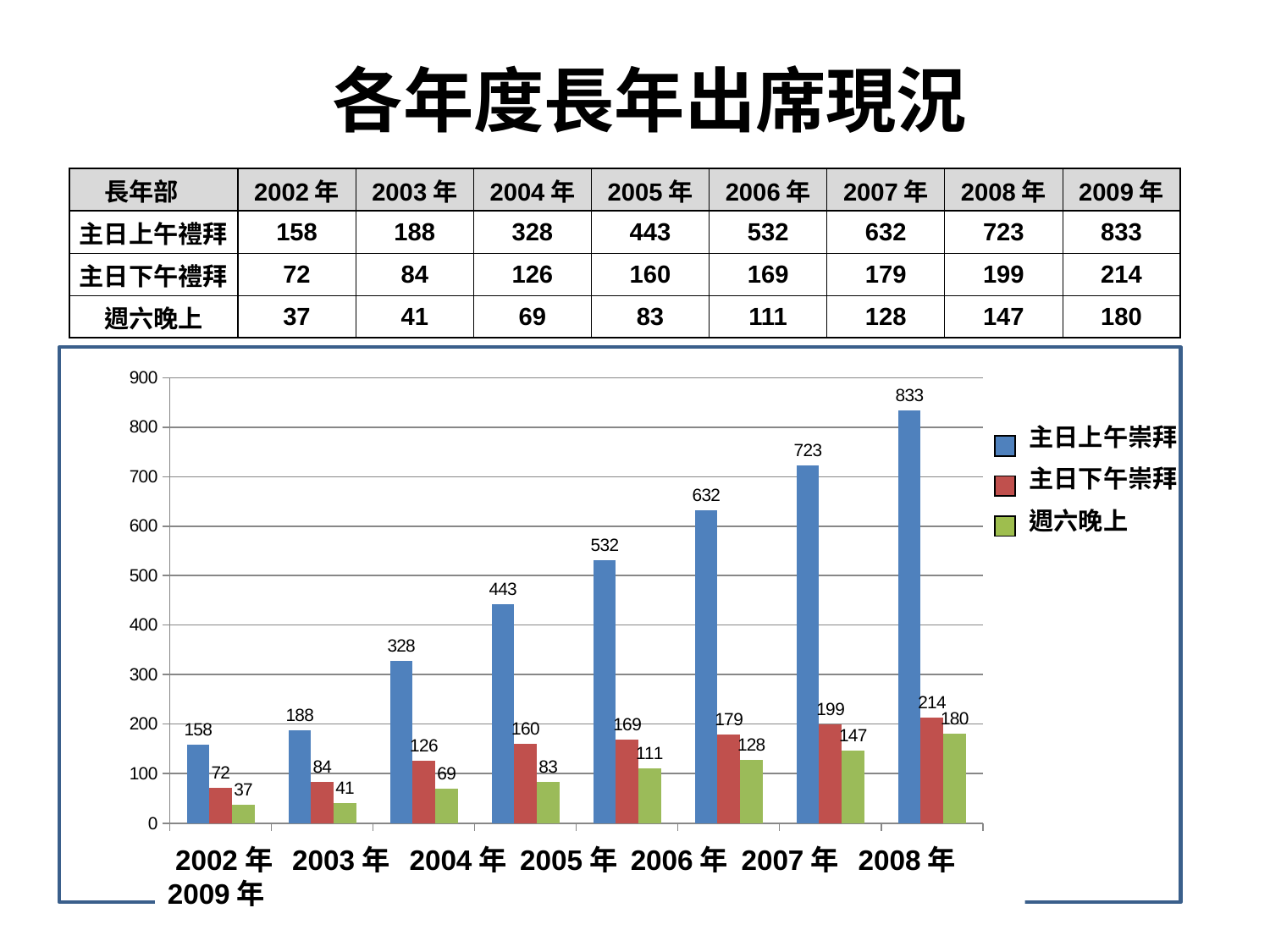

各年度長年出席現況
| 長年部 | 2002年 | 2003年 | 2004年 | 2005年 | 2006年 | 2007年 | 2008年 | 2009年 |
| --- | --- | --- | --- | --- | --- | --- | --- | --- |
| 主日上午禮拜 | 158 | 188 | 328 | 443 | 532 | 632 | 723 | 833 |
| 主日下午禮拜 | 72 | 84 | 126 | 160 | 169 | 179 | 199 | 214 |
| 週六晚上 | 37 | 41 | 69 | 83 | 111 | 128 | 147 | 180 |

### Chart

| Category | 주일 낮예배 | 주일 오후예배 | 토요심야 |
|---|---|---|---|
| 2002년 | 158.0 | 72.0 | 37.0 |
| 2003년 | 188.0 | 84.0 | 41.0 |
| 2004년 | 328.0 | 126.0 | 69.0 |
| 2005년 | 443.0 | 160.0 | 83.0 |
| 2006년 | 532.0 | 169.0 | 111.0 |
| 2007년 | 632.0 | 179.0 | 128.0 |
| 2008년 | 723.0 | 199.0 | 147.0 |
| 2009년 | 833.0 | 214.0 | 180.0 |
 主日上午崇拜
 主日下午崇拜
 週六晚上

 2002年  2003年  2004年 2005年 2006年 2007年  2008年  2009年